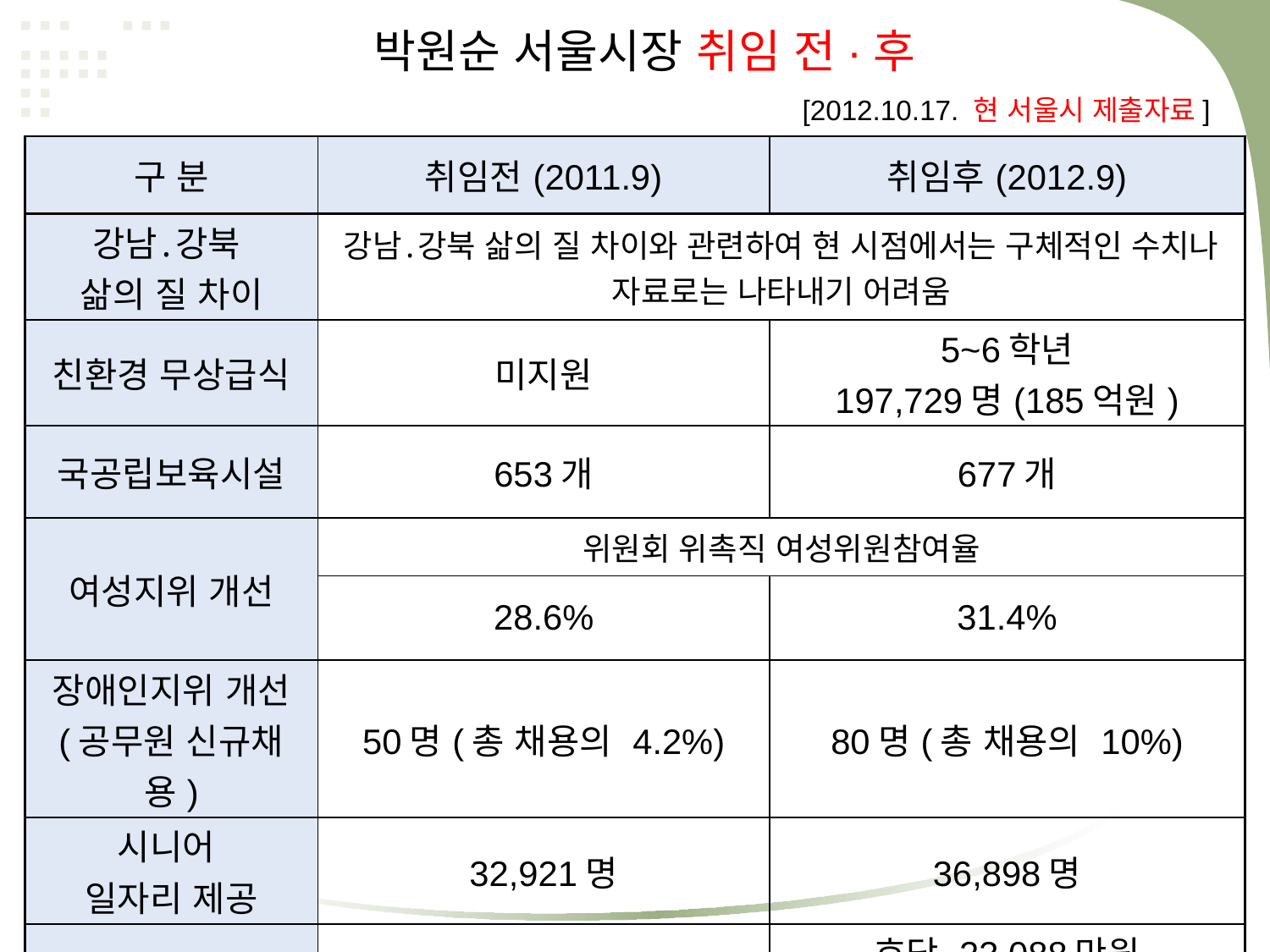

박원순 서울시장 취임 전·후
[2012.10.17. 현 서울시 제출자료]
| 구 분 | 취임전(2011.9) | 취임후(2012.9) |
| --- | --- | --- |
| 강남․강북 삶의 질 차이 | 강남․강북 삶의 질 차이와 관련하여 현 시점에서는 구체적인 수치나 자료로는 나타내기 어려움 |  |
| 친환경 무상급식 | 미지원 | 5~6학년 197,729명(185억원) |
| 국공립보육시설 | 653개 | 677개 |
| 여성지위 개선 | 위원회 위촉직 여성위원참여율 |  |
|  | 28.6% | 31.4% |
| 장애인지위 개선 (공무원 신규채용) | 50명(총 채용의 4.2%) | 80명(총 채용의 10%) |
| 시니어 일자리 제공 | 32,921명 | 36,898명 |
| 전월세 가격 | 호당 22,565만원 | 호당 23,088만원 (523만원 상승) |